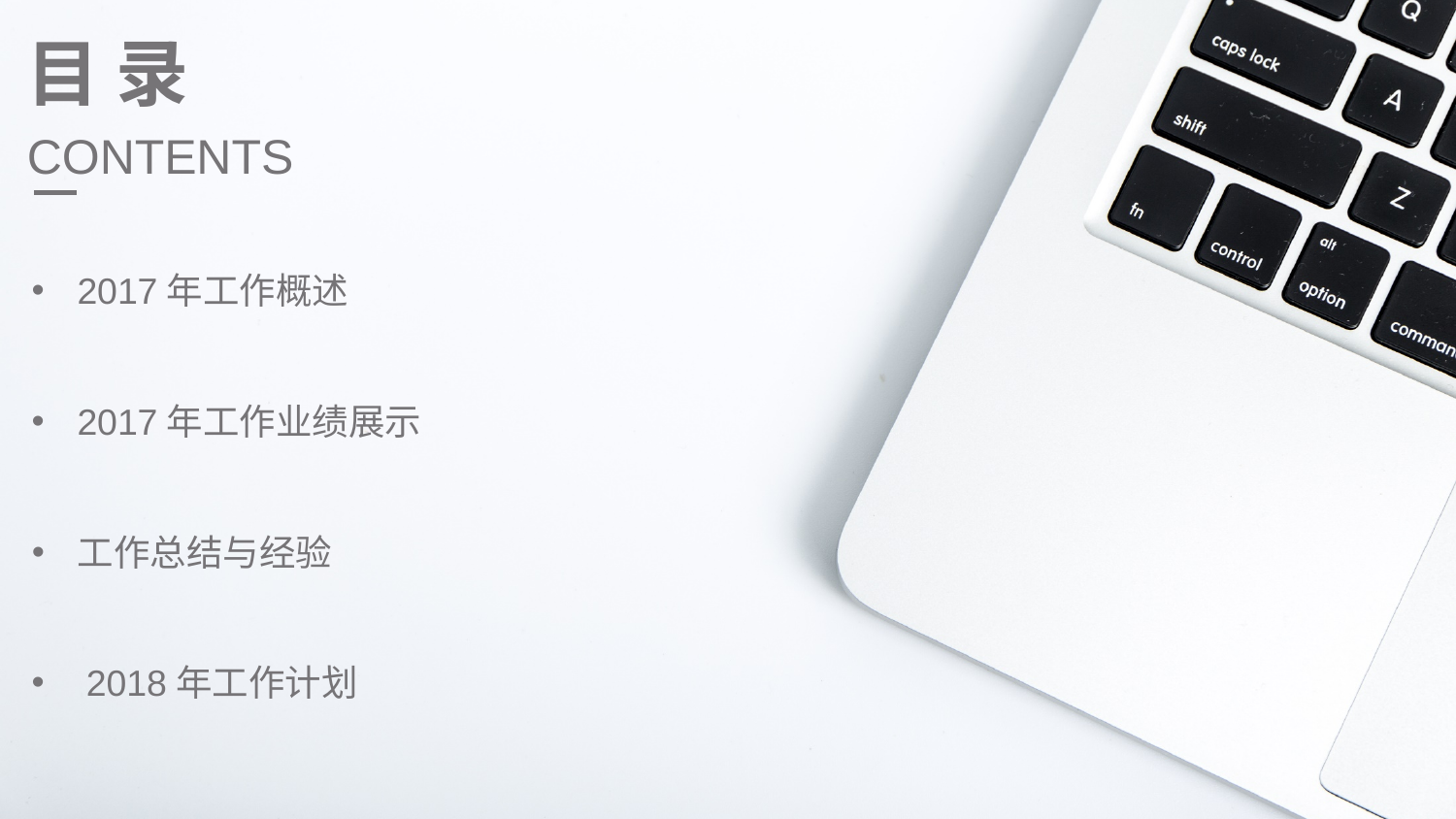

目 录
CONTENTS
2017年工作概述
2017年工作业绩展示
工作总结与经验
2018年工作计划